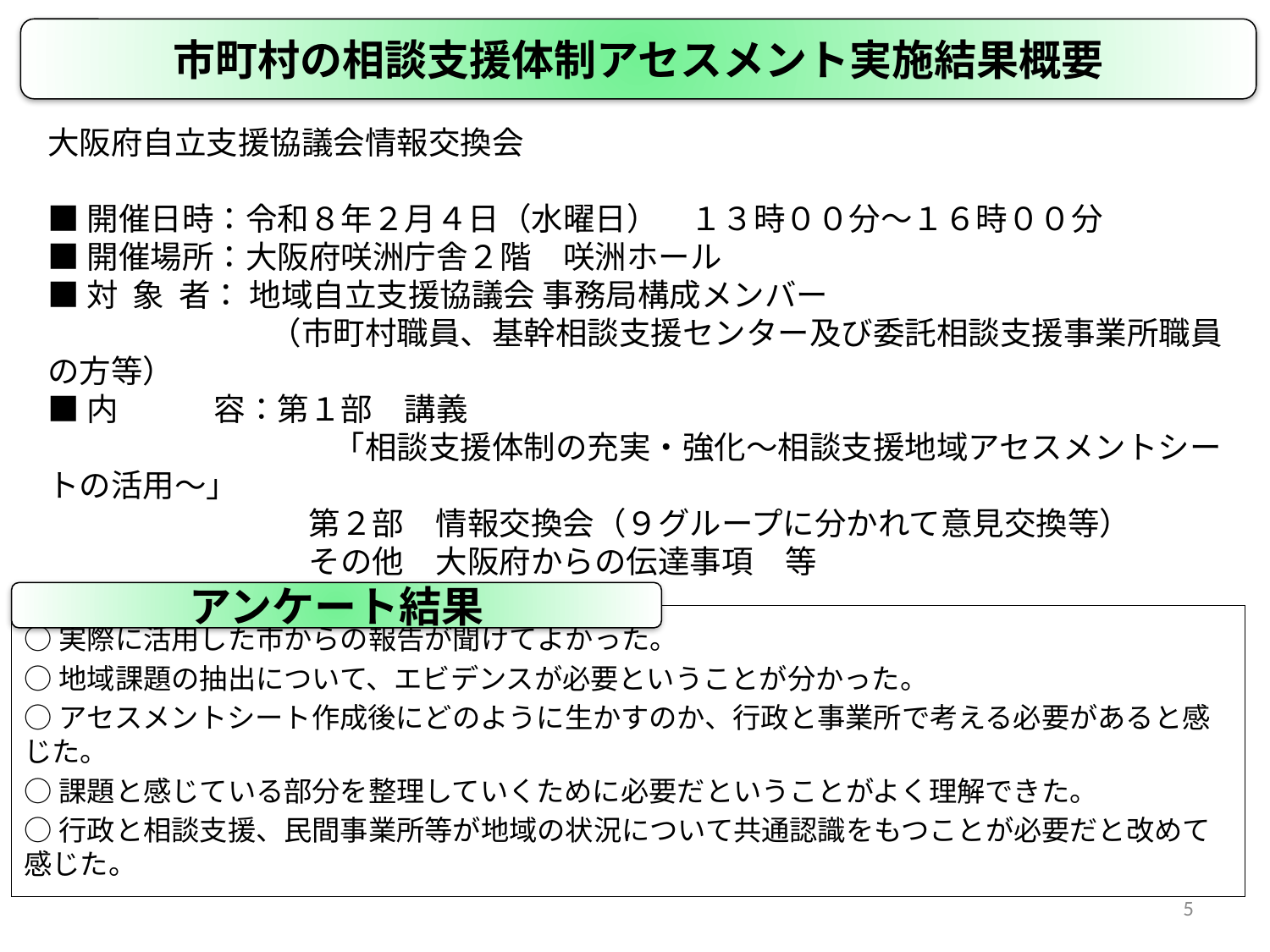

市町村の相談支援体制アセスメント実施結果概要
大阪府自立支援協議会情報交換会

■開催日時：令和８年２月４日（水曜日）　１３時００分～１６時００分
■開催場所：大阪府咲洲庁舎２階　咲洲ホール
■対  象  者： 地域自立支援協議会 事務局構成メンバー
　　　　　　　（市町村職員、基幹相談支援センター及び委託相談支援事業所職員の方等）
■内　　　容：第１部　講義
　　　　　　　　　「相談支援体制の充実・強化～相談支援地域アセスメントシートの活用～」
　　　　　　　　 第２部　情報交換会（９グループに分かれて意見交換等）
　　　　　　　　 その他　大阪府からの伝達事項　等
アンケート結果
○実際に活用した市からの報告が聞けてよかった。
○地域課題の抽出について、エビデンスが必要ということが分かった。
○アセスメントシート作成後にどのように生かすのか、行政と事業所で考える必要があると感じた。
○課題と感じている部分を整理していくために必要だということがよく理解できた。
○行政と相談支援、民間事業所等が地域の状況について共通認識をもつことが必要だと改めて感じた。
5